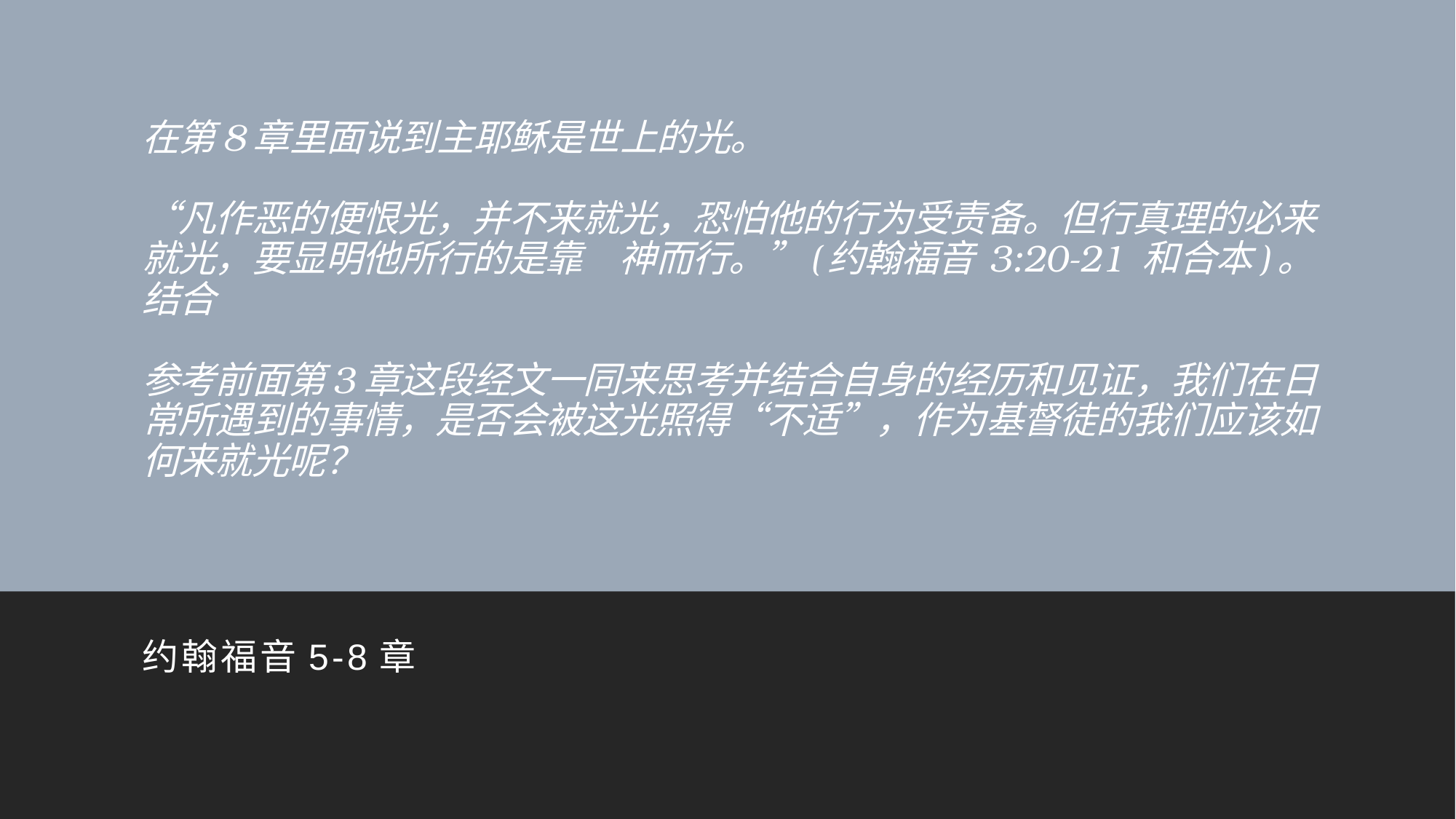

# 在第8章里面说到主耶稣是世上的光。 “凡作恶的便恨光，并不来就光，恐怕他的行为受责备。但行真理的必来就光，要显明他所行的是靠　神而行。”(约翰福音 3:20-21 和合本)。 结合 参考前面第3章这段经文一同来思考并结合自身的经历和见证，我们在日常所遇到的事情，是否会被这光照得“不适”，作为基督徒的我们应该如何来就光呢？

约翰福音5-8章